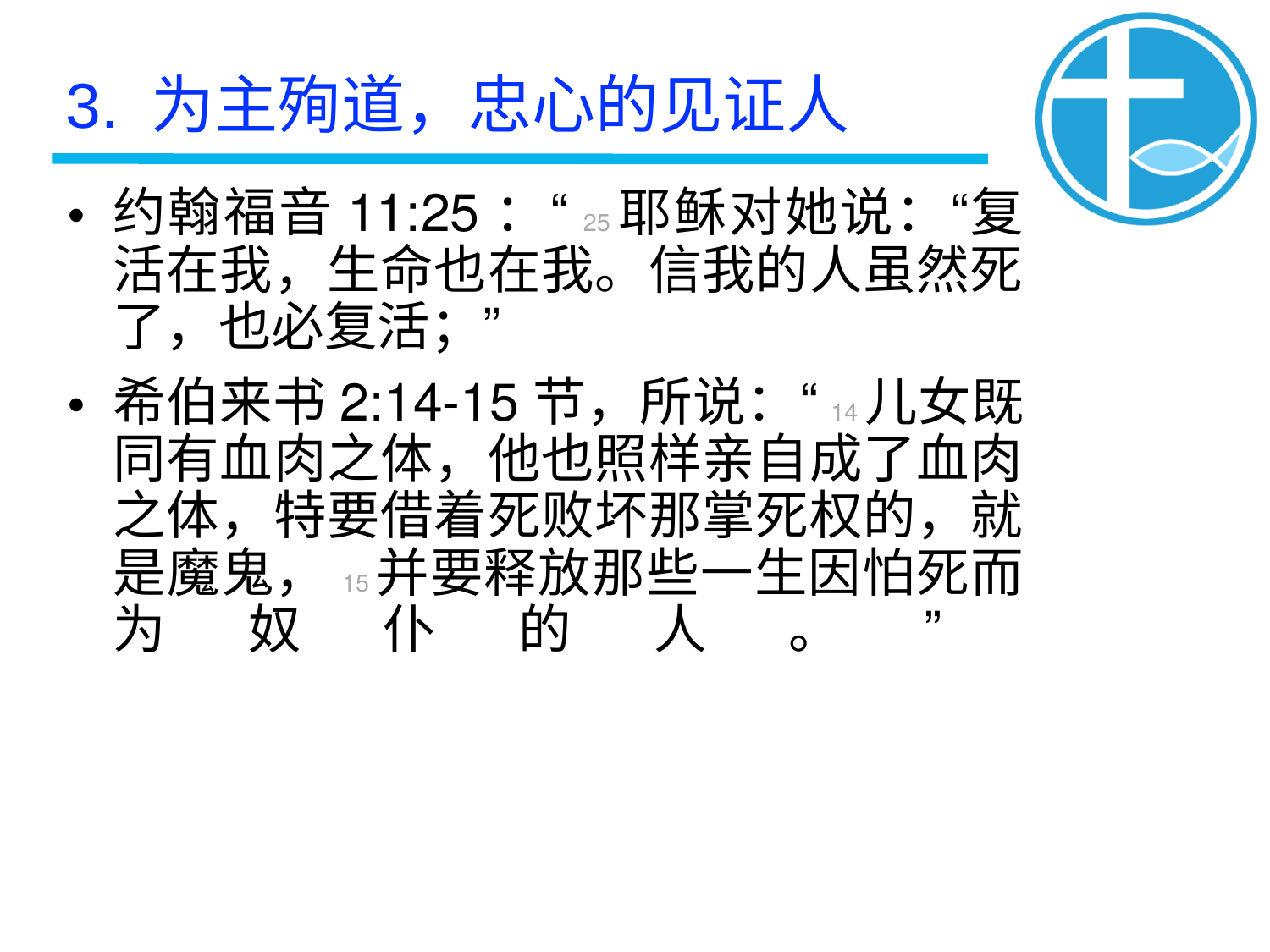

3. 为主殉道，忠心的见证人
约翰福音11:25：“25耶稣对她说：“复活在我，生命也在我。信我的人虽然死了，也必复活；”
希伯来书2:14-15节，所说：“14儿女既同有血肉之体，他也照样亲自成了血肉之体，特要借着死败坏那掌死权的，就是魔鬼，15并要释放那些一生因怕死而为奴仆的人。”